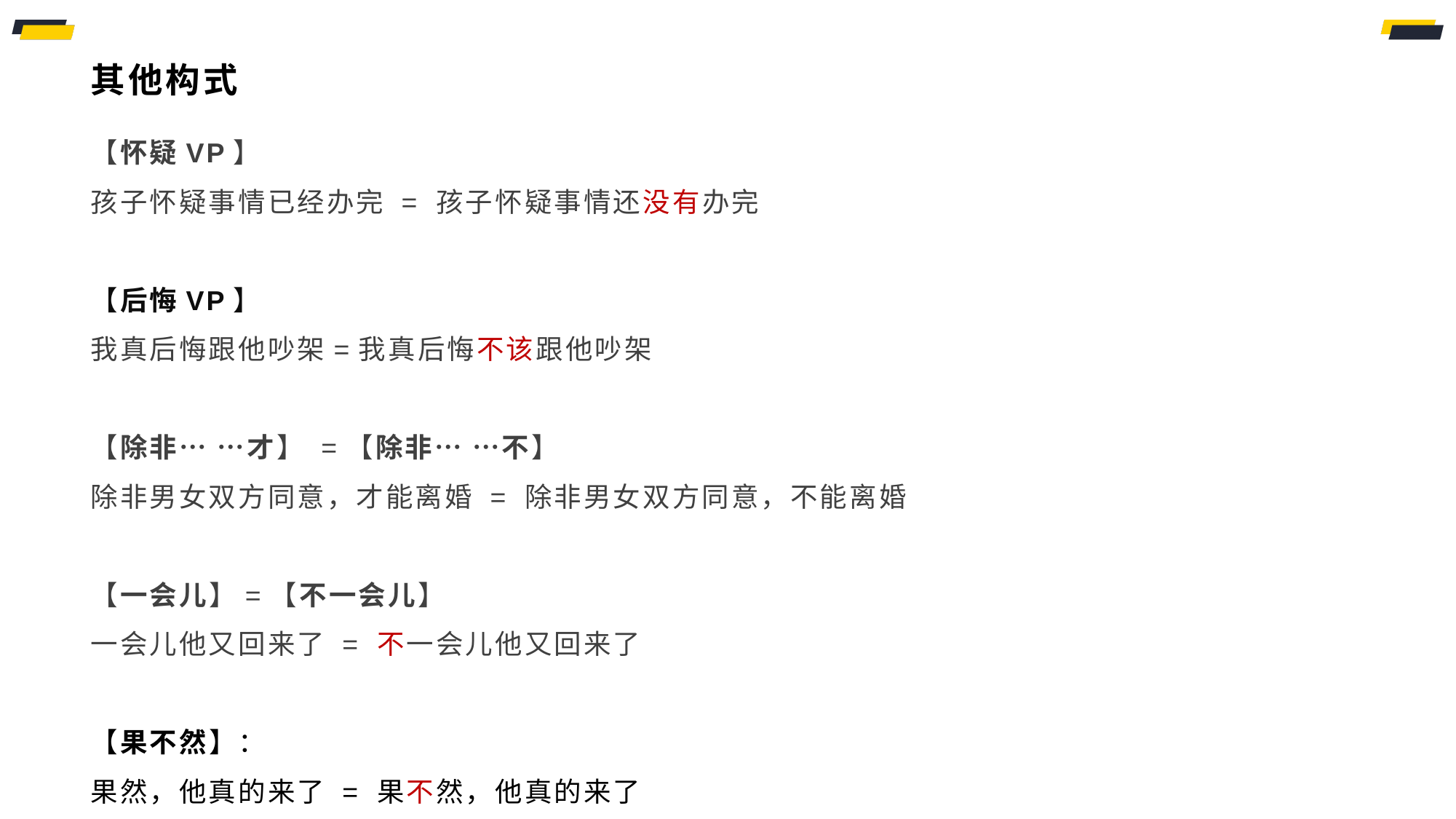

# 其他构式
【怀疑VP】
孩子怀疑事情已经办完 = 孩子怀疑事情还没有办完

【后悔VP】
我真后悔跟他吵架=我真后悔不该跟他吵架

【除非… …才】 =【除非… …不】
除非男女双方同意，才能离婚 = 除非男女双方同意，不能离婚

【一会儿】=【不一会儿】
一会儿他又回来了 = 不一会儿他又回来了

【果不然】：
果然，他真的来了 = 果不然，他真的来了